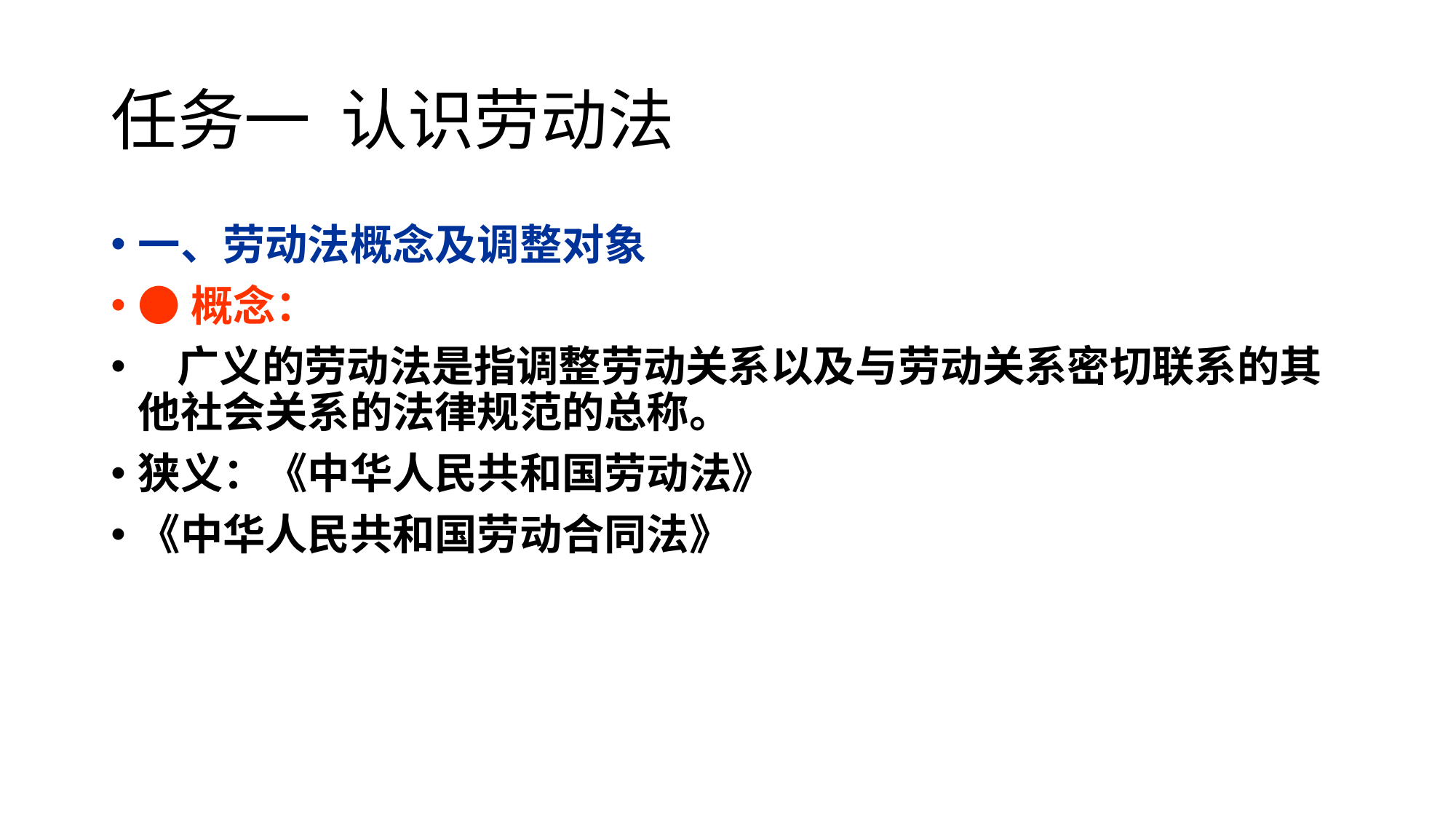

# 任务一  认识劳动法
一、劳动法概念及调整对象
●概念：
   广义的劳动法是指调整劳动关系以及与劳动关系密切联系的其他社会关系的法律规范的总称。
狭义：《中华人民共和国劳动法》
《中华人民共和国劳动合同法》